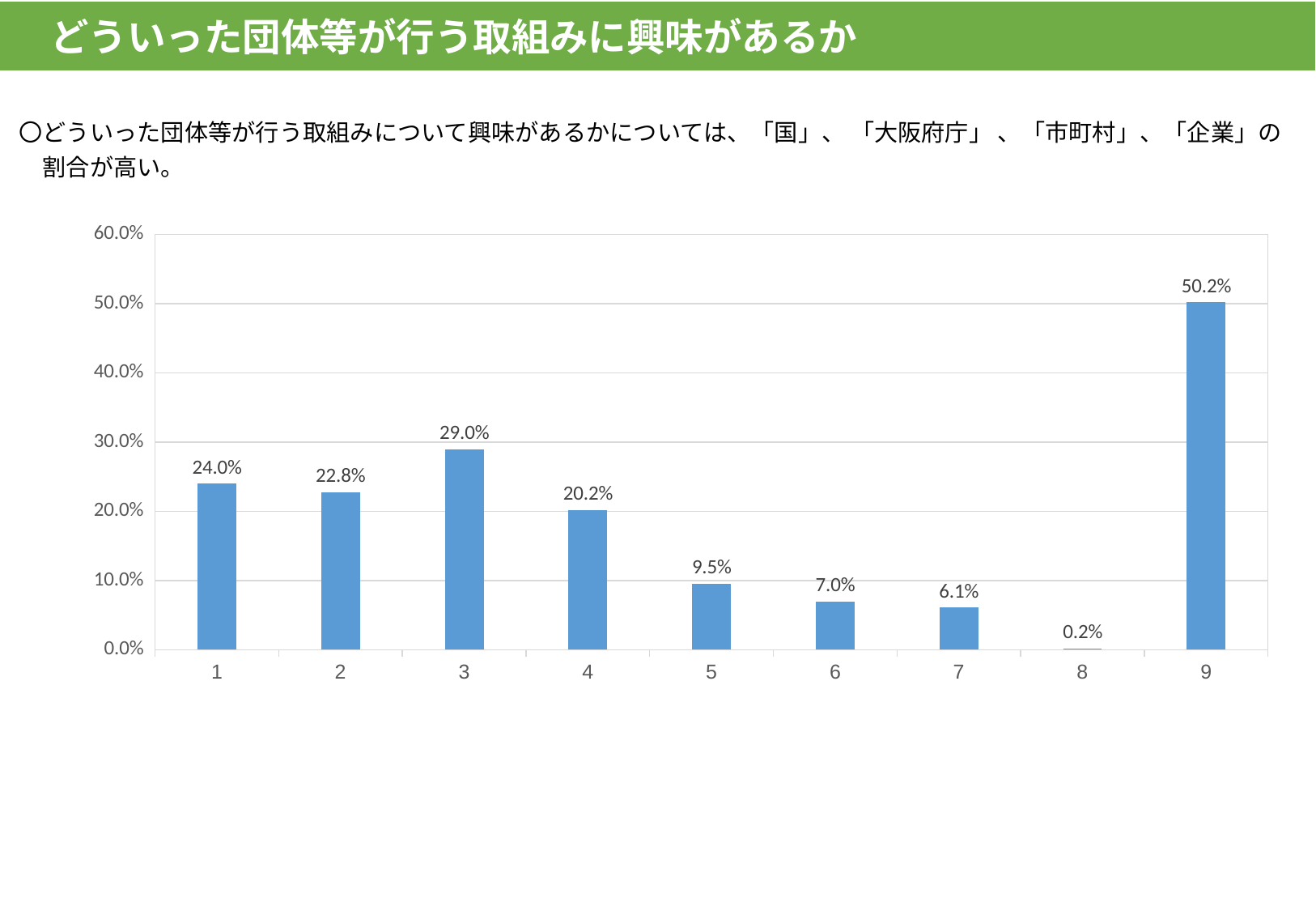

どういった団体等が行う取組みに興味があるか
〇どういった団体等が行う取組みについて興味があるかについては、「国」、 「大阪府庁」 、「市町村」、「企業」の
　割合が高い。

### Chart

| Category |  |
|---|---|